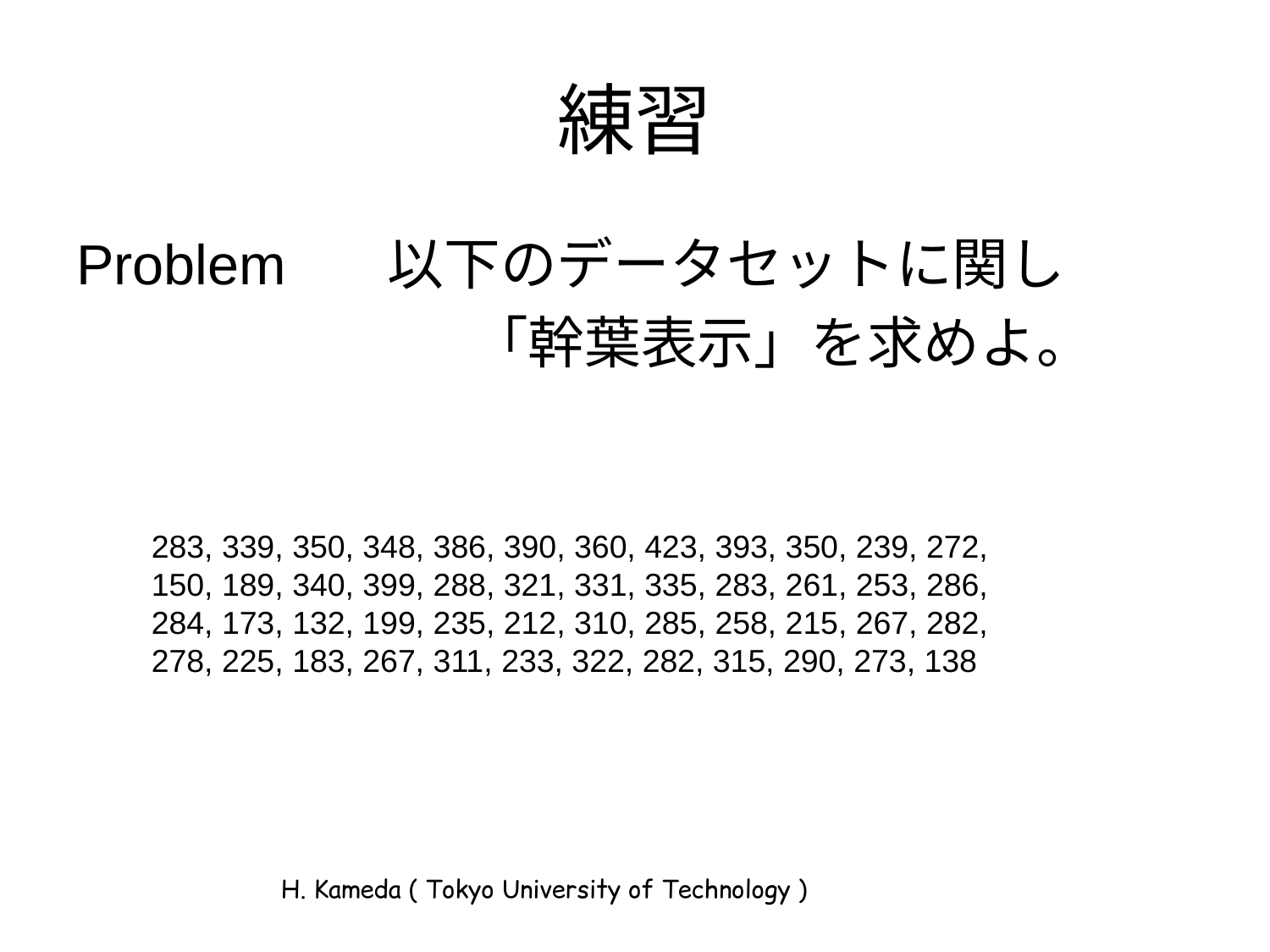

# 練習
Problem  　以下のデータセットに関し
　　　　　　　「幹葉表示」を求めよ。
283, 339, 350, 348, 386, 390, 360, 423, 393, 350, 239, 272, 150, 189, 340, 399, 288, 321, 331, 335, 283, 261, 253, 286, 284, 173, 132, 199, 235, 212, 310, 285, 258, 215, 267, 282, 278, 225, 183, 267, 311, 233, 322, 282, 315, 290, 273, 138
H. Kameda ( Tokyo University of Technology )